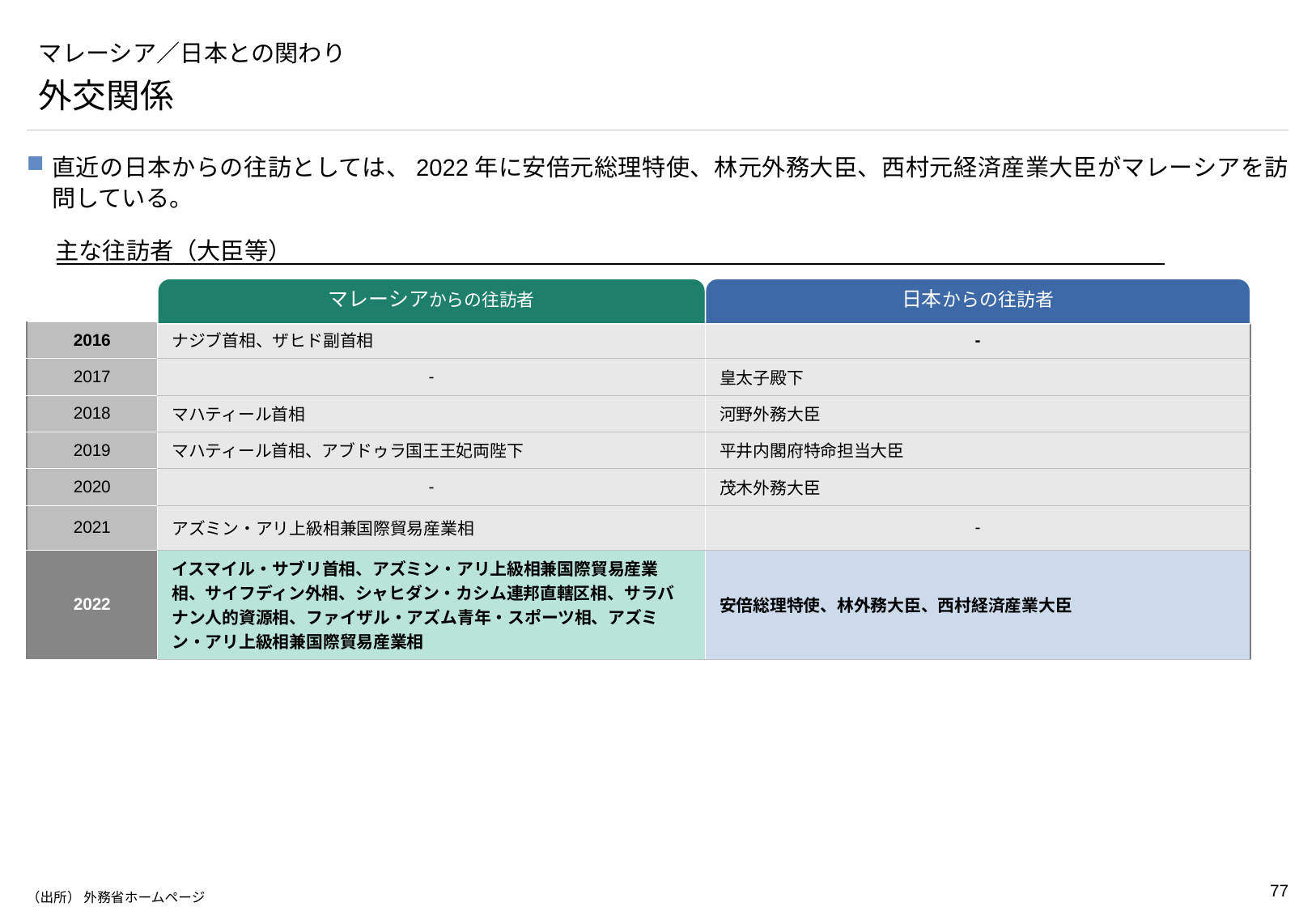

# マレーシア／日本との関わり
外交関係
直近の日本からの往訪としては、2022年に安倍元総理特使、林元外務大臣、西村元経済産業大臣がマレーシアを訪問している。
主な往訪者（大臣等）
日本からの往訪者
マレーシアからの往訪者
| 2016 | ナジブ首相、ザヒド副首相 | - |
| --- | --- | --- |
| 2017 | - | 皇太子殿下 |
| 2018 | マハティール首相 | 河野外務大臣 |
| 2019 | マハティール首相、アブドゥラ国王王妃両陛下 | 平井内閣府特命担当大臣 |
| 2020 | - | 茂木外務大臣 |
| 2021 | アズミン・アリ上級相兼国際貿易産業相 | - |
| 2022 | イスマイル・サブリ首相、アズミン・アリ上級相兼国際貿易産業相、サイフディン外相、シャヒダン・カシム連邦直轄区相、サラバナン人的資源相、ファイザル・アズム青年・スポーツ相、アズミン・アリ上級相兼国際貿易産業相 | 安倍総理特使、林外務大臣、西村経済産業大臣 |
（出所） 外務省ホームページ